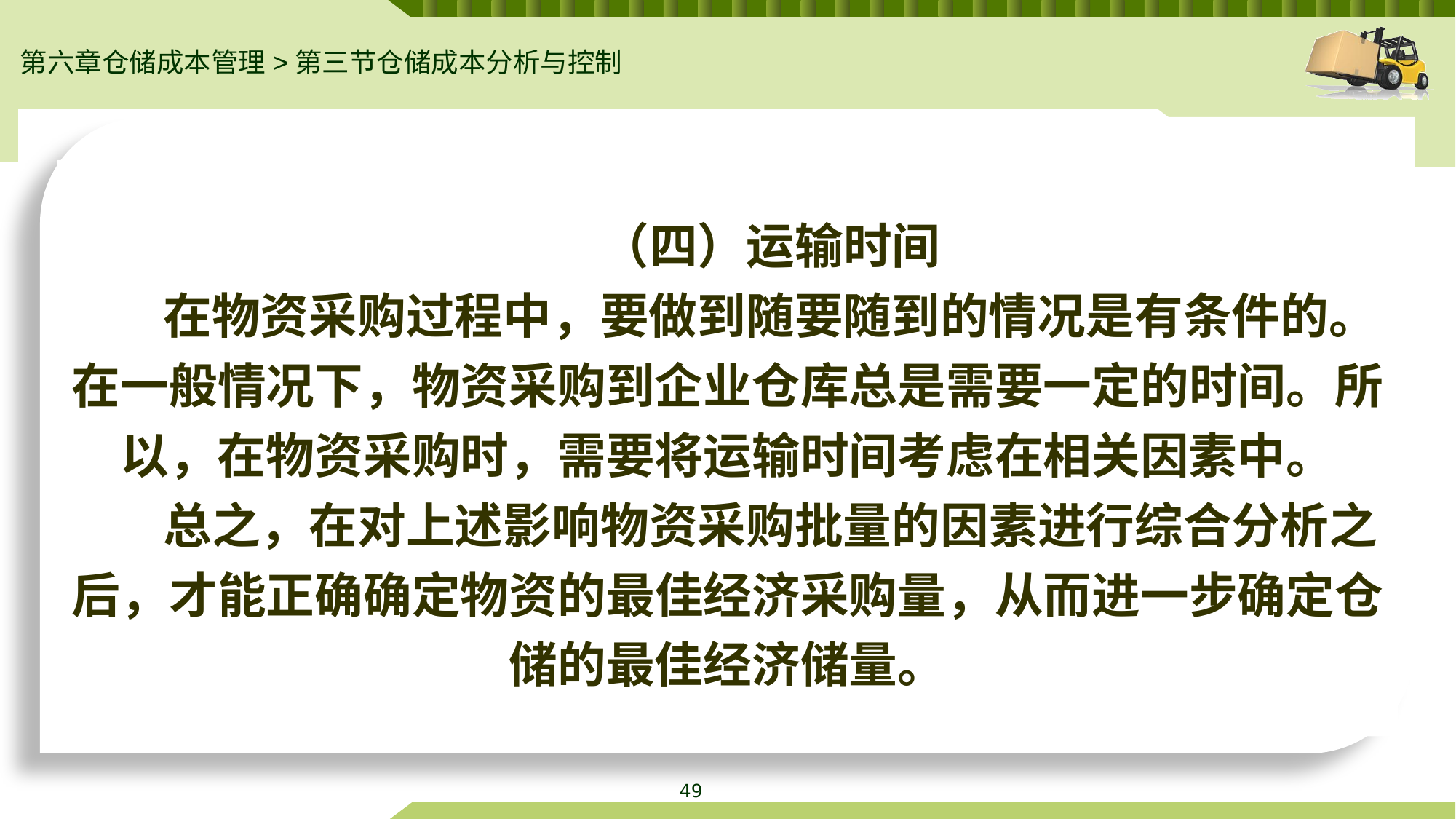

第六章仓储成本管理>第三节仓储成本分析与控制
（四）运输时间
在物资采购过程中，要做到随要随到的情况是有条件的。在一般情况下，物资采购到企业仓库总是需要一定的时间。所以，在物资采购时，需要将运输时间考虑在相关因素中。
总之，在对上述影响物资采购批量的因素进行综合分析之后，才能正确确定物资的最佳经济采购量，从而进一步确定仓储的最佳经济储量。